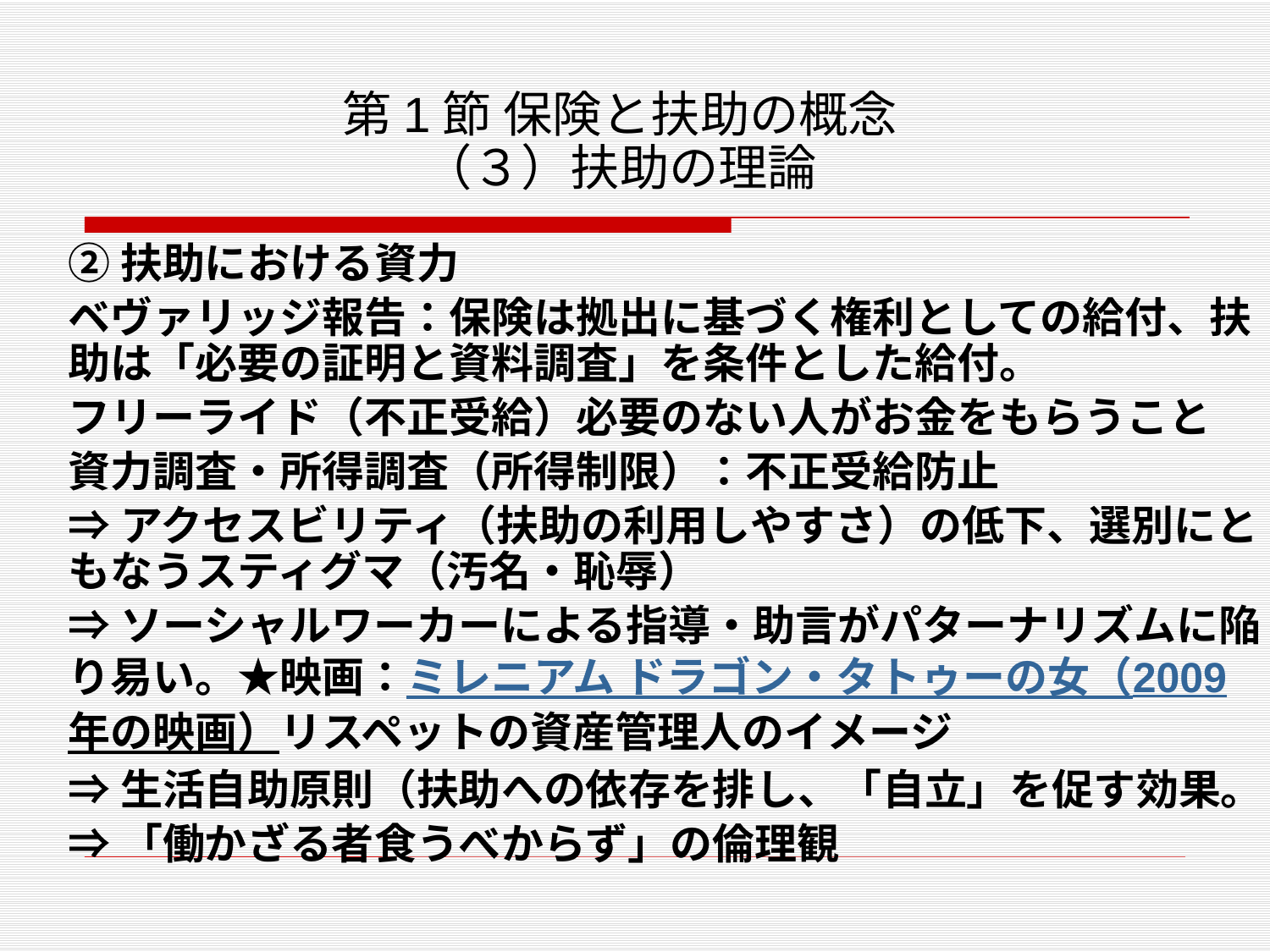

# 第1節 保険と扶助の概念 （３）扶助の理論
②扶助における資力
ベヴァリッジ報告：保険は拠出に基づく権利としての給付、扶助は「必要の証明と資料調査」を条件とした給付。
フリーライド（不正受給）必要のない人がお金をもらうこと
資力調査・所得調査（所得制限）：不正受給防止
⇒アクセスビリティ（扶助の利用しやすさ）の低下、選別にともなうスティグマ（汚名・恥辱）
⇒ソーシャルワーカーによる指導・助言がパターナリズムに陥り易い。★映画：ミレニアム ドラゴン・タトゥーの女（2009年の映画）リスペットの資産管理人のイメージ
⇒生活自助原則（扶助への依存を排し、「自立」を促す効果。
⇒「働かざる者食うべからず」の倫理観